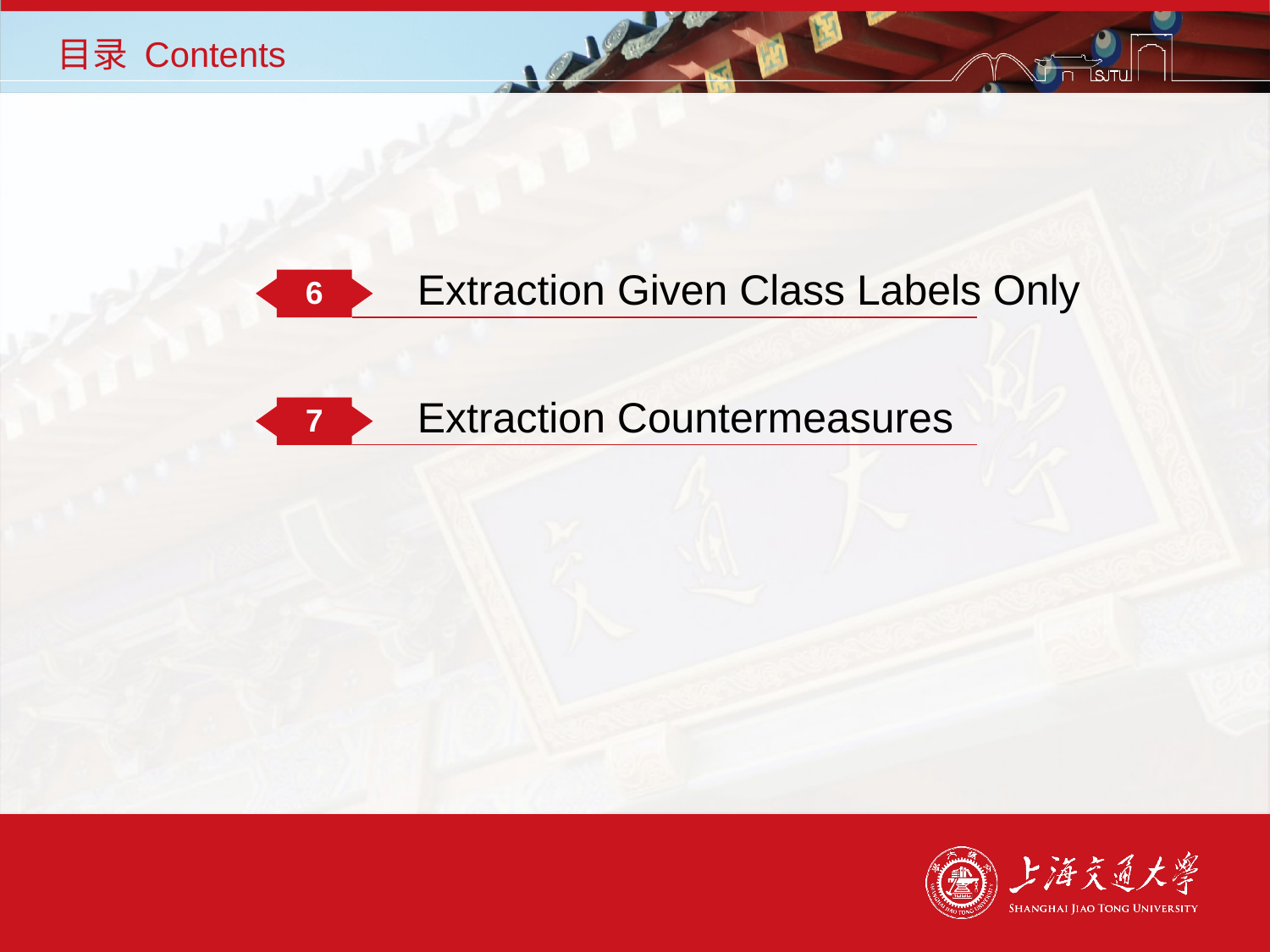

# 目录 Contents
Extraction Given Class Labels Only
6

Extraction Countermeasures
7